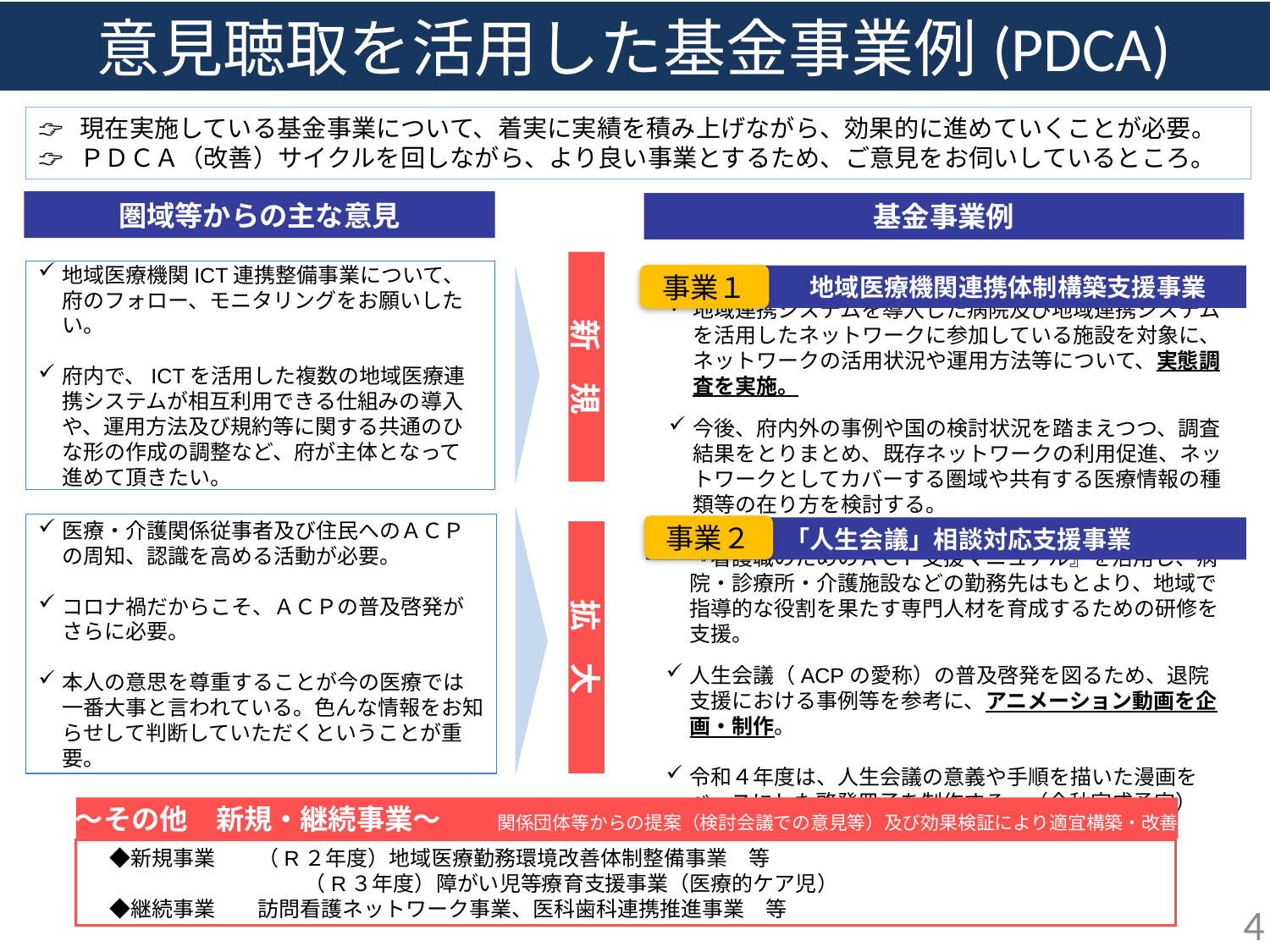

# 意見聴取を活用した基金事業例(PDCA)
👉  現在実施している基金事業について、着実に実績を積み上げながら、効果的に進めていくことが必要。
👉  ＰＤＣＡ（改善）サイクルを回しながら、より良い事業とするため、ご意見をお伺いしているところ。
圏域等からの主な意見
基金事業例
新　規
地域医療機関ICT連携整備事業について、府のフォロー、モニタリングをお願いしたい。

府内で、ICTを活用した複数の地域医療連携システムが相互利用できる仕組みの導入や、運用方法及び規約等に関する共通のひな形の作成の調整など、府が主体となって進めて頂きたい。
事業１

　　　　　地域医療機関連携体制構築支援事業
地域連携システムを導入した病院及び地域連携システムを活用したネットワークに参加している施設を対象に、ネットワークの活用状況や運用方法等について、実態調査を実施。

今後、府内外の事例や国の検討状況を踏まえつつ、調査結果をとりまとめ、既存ネットワークの利用促進、ネットワークとしてカバーする圏域や共有する医療情報の種類等の在り方を検討する。

医療・介護関係従事者及び住民へのＡＣＰの周知、認識を高める活動が必要。

コロナ禍だからこそ、ＡＣＰの普及啓発がさらに必要。

本人の意思を尊重することが今の医療では一番大事と言われている。色んな情報をお知らせして判断していただくということが重要。
事業２
　「人生会議」相談対応支援事業
拡　大
『看護職のためのＡＣＰ支援マニュアル』を活用し、病院・診療所・介護施設などの勤務先はもとより、地域で指導的な役割を果たす専門人材を育成するための研修を支援。

人生会議（ACPの愛称）の普及啓発を図るため、退院支援における事例等を参考に、アニメーション動画を企画・制作。

令和４年度は、人生会議の意義や手順を描いた漫画をベースにした啓発冊子を制作する。（今秋完成予定）
～その他　新規・継続事業～　　関係団体等からの提案（検討会議での意見等）及び効果検証により適宜構築・改善
　◆新規事業　　（R２年度）地域医療勤務環境改善体制整備事業　等
　　　　　　　　 　　（R３年度）障がい児等療育支援事業（医療的ケア児）
　◆継続事業　　訪問看護ネットワーク事業、医科歯科連携推進事業　等
4